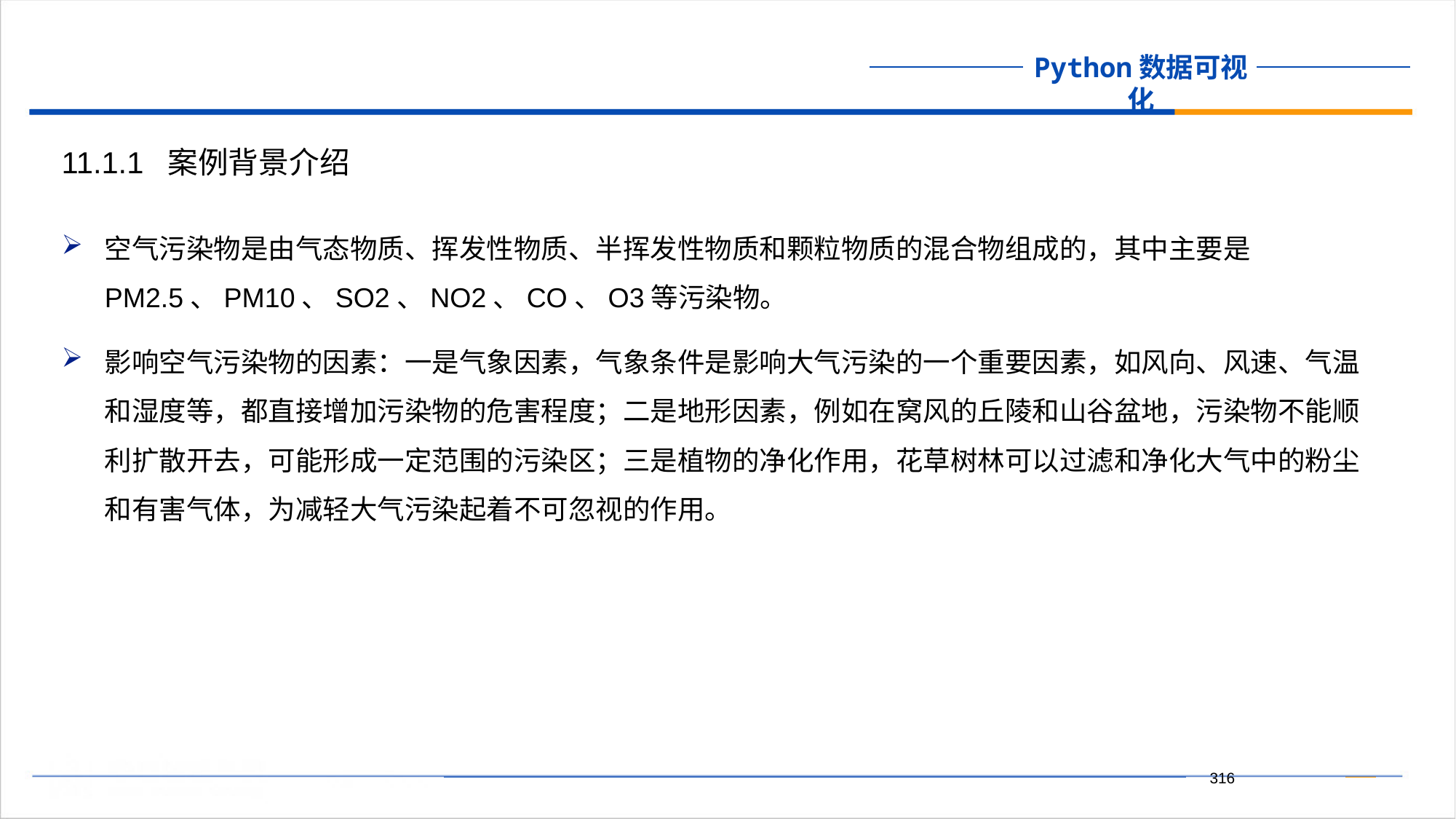

11.1.1  案例背景介绍
空气污染物是由气态物质、挥发性物质、半挥发性物质和颗粒物质的混合物组成的，其中主要是PM2.5、PM10、SO2、NO2、CO、O3等污染物。
影响空气污染物的因素：一是气象因素，气象条件是影响大气污染的一个重要因素，如风向、风速、气温和湿度等，都直接增加污染物的危害程度；二是地形因素，例如在窝风的丘陵和山谷盆地，污染物不能顺利扩散开去，可能形成一定范围的污染区；三是植物的净化作用，花草树林可以过滤和净化大气中的粉尘和有害气体，为减轻大气污染起着不可忽视的作用。